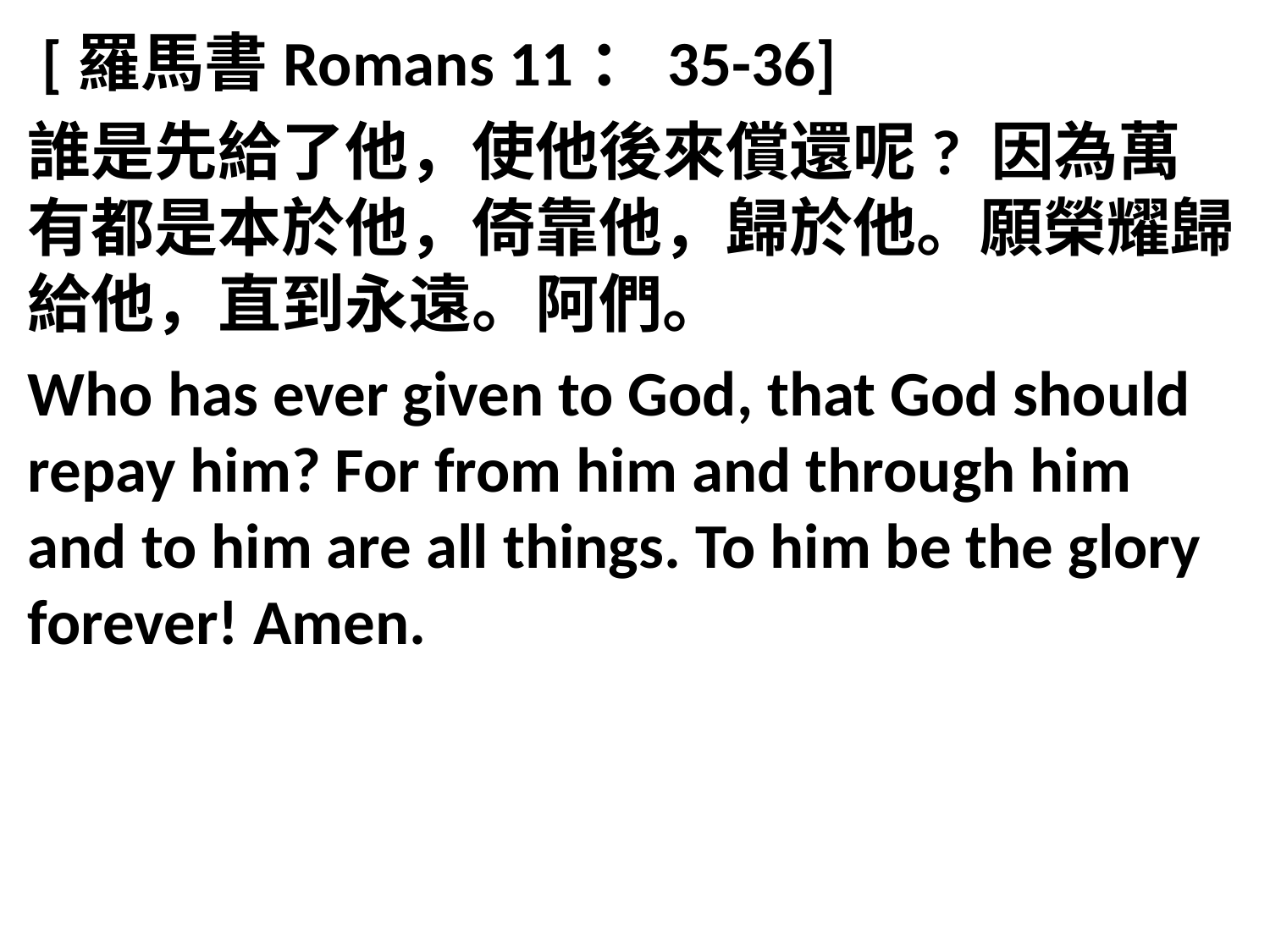

[羅馬書Romans 11：35-36]
誰是先給了他，使他後來償還呢? 因為萬有都是本於他，倚靠他，歸於他。願榮耀歸給他，直到永遠。阿們。
Who has ever given to God, that God should repay him? For from him and through him and to him are all things. To him be the glory forever! Amen.